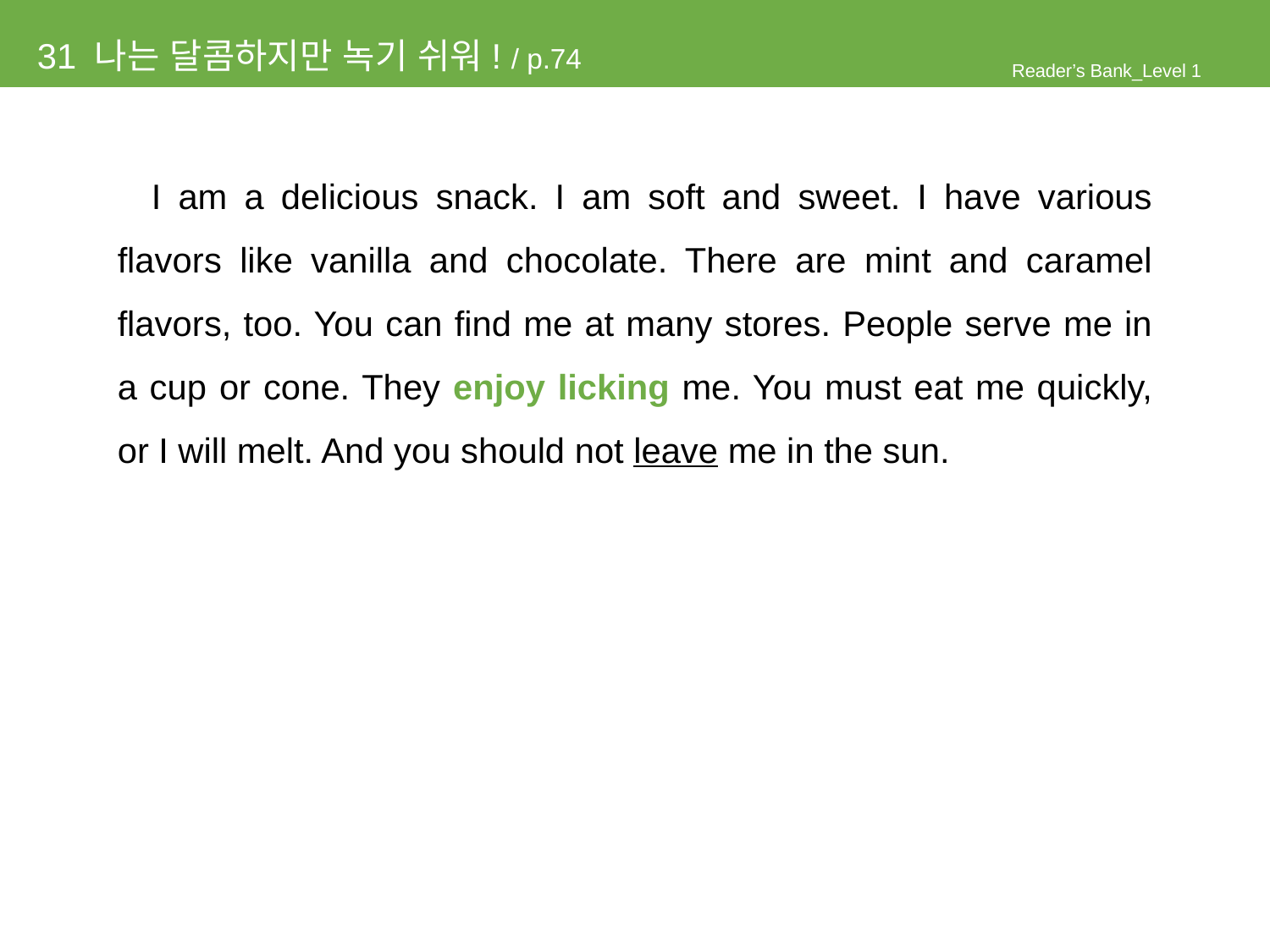

# 31 나는 달콤하지만 녹기 쉬워! / p.74
Reader’s Bank_Level 1

  I am a delicious snack. I am soft and sweet. I have various flavors like vanilla and chocolate. There are mint and caramel flavors, too. You can find me at many stores. People serve me in a cup or cone. They enjoy licking me. You must eat me quickly, or I will melt. And you should not leave me in the sun.